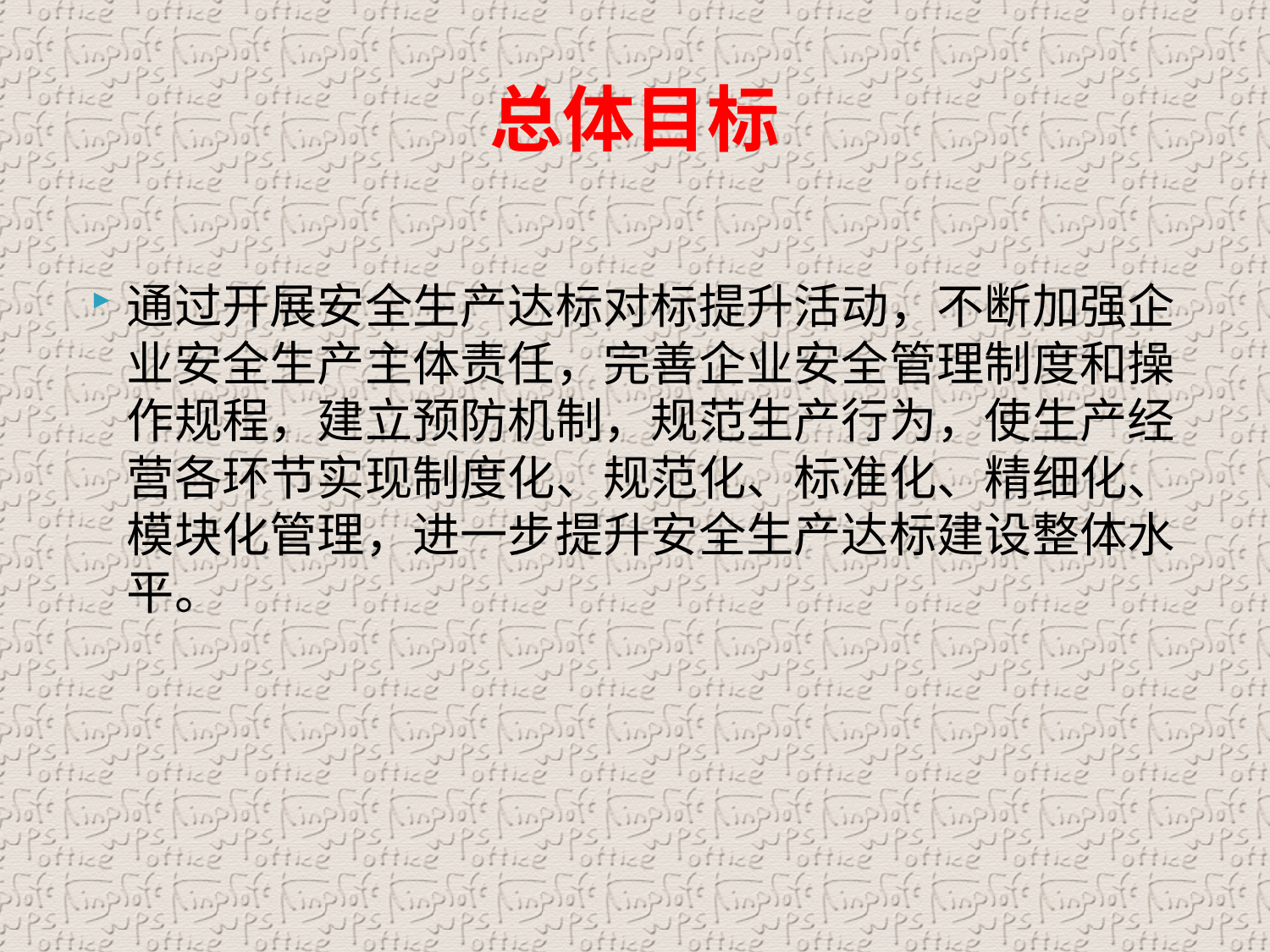

# 总体目标

通过开展安全生产达标对标提升活动，不断加强企业安全生产主体责任，完善企业安全管理制度和操作规程，建立预防机制，规范生产行为，使生产经营各环节实现制度化、规范化、标准化、精细化、模块化管理，进一步提升安全生产达标建设整体水平。